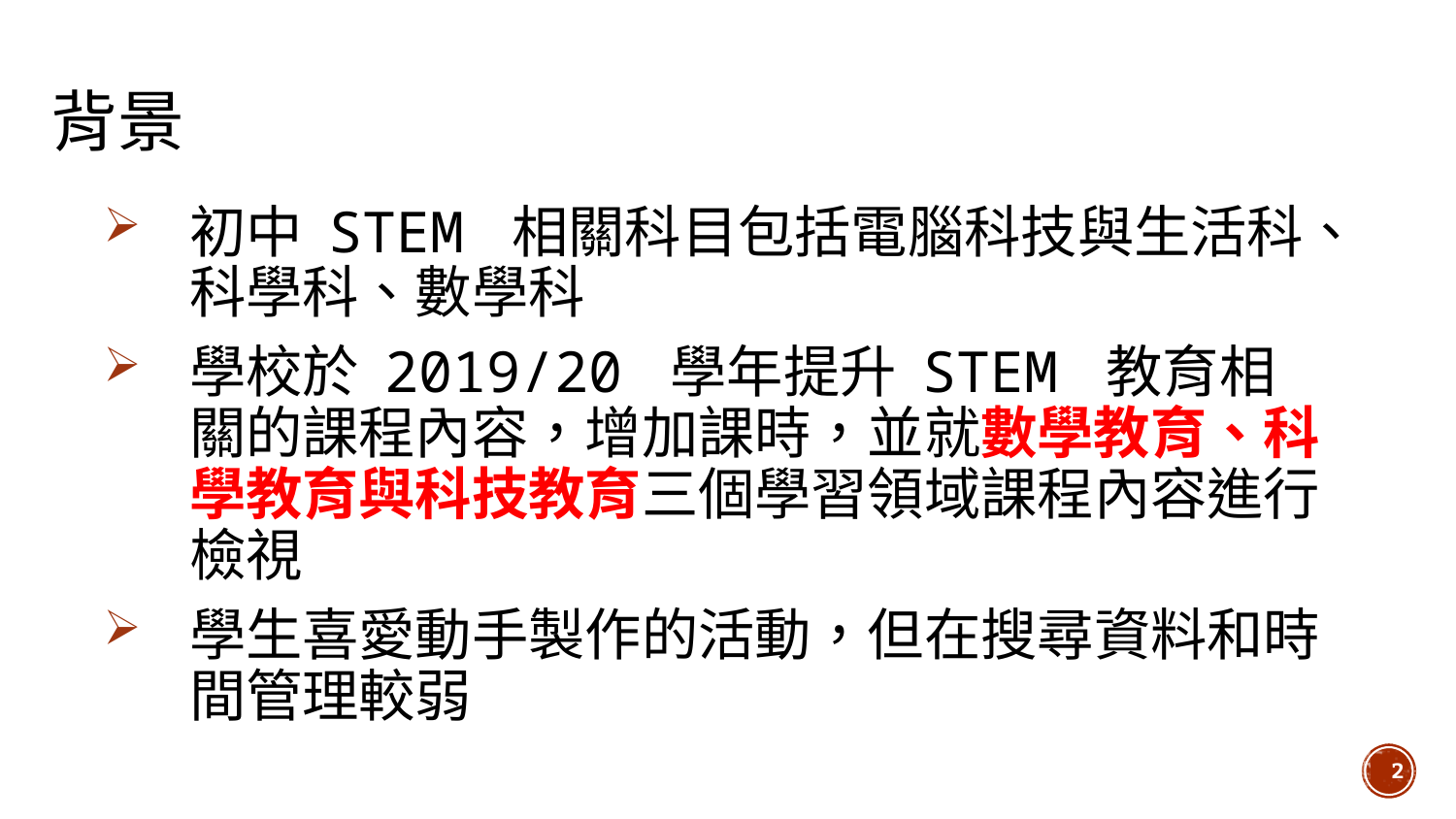

# 背景
初中 STEM 相關科目包括電腦科技與生活科、科學科、數學科
學校於 2019/20 學年提升 STEM 教育相關的課程內容，增加課時，並就數學教育、科學教育與科技教育三個學習領域課程內容進行檢視
學生喜愛動手製作的活動，但在搜尋資料和時間管理較弱
2